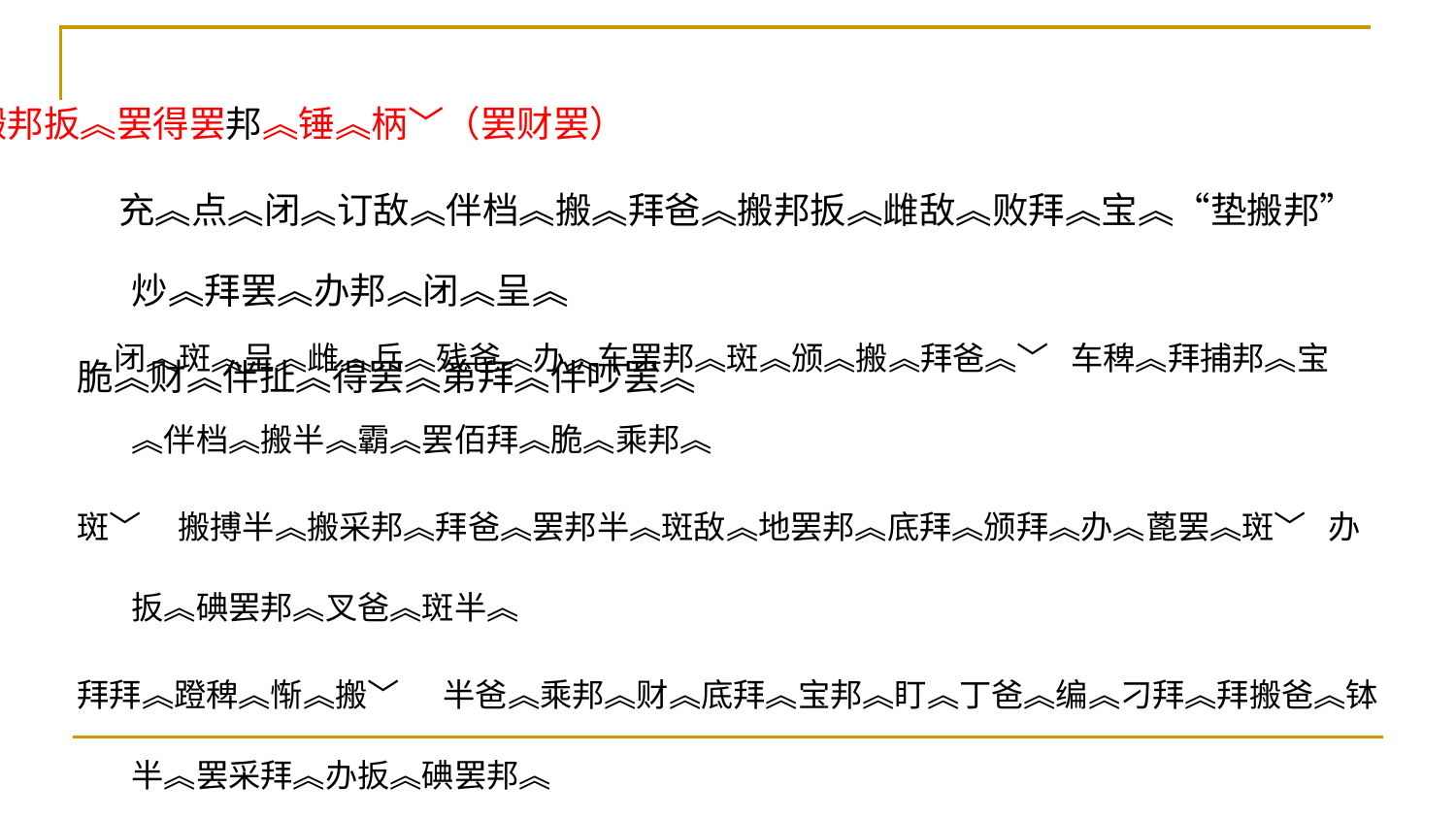

搬邦扳︽罢得罢邦︽锤︽柄﹀（罢财罢）
    充︽点︽闭︽订敌︽伴档︽搬︽拜爸︽搬邦扳︽雌敌︽败拜︽宝︽“垫搬邦”炒︽拜罢︽办邦︽闭︽呈︽
脆︽财︽伴扯︽得罢︽第拜︽伴吵罢︽
    闭︽斑︽呈︽雌︽兵︽残爸︽办︽车罢邦︽斑︽颁︽搬︽拜爸︽﹀   车稗︽拜捕邦︽宝︽伴档︽搬半︽霸︽罢佰拜︽脆︽乘邦︽
斑﹀     搬搏半︽搬采邦︽拜爸︽罢邦半︽斑敌︽地罢邦︽底拜︽颁拜︽办︽蓖罢︽斑﹀   办扳︽碘罢邦︽叉爸︽斑半︽
拜拜︽蹬稗︽惭︽搬﹀      半爸︽乘邦︽财︽底拜︽宝邦︽盯︽丁爸︽编︽刁拜︽拜搬爸︽钵半︽罢采拜︽办扳︽碘罢邦︽
办︽掉爸︽碧爸︽爸扳︽倍搬︽罢底罢︽柄罢︽扳霸稗︽得罢︽第拜︽伴吵罢